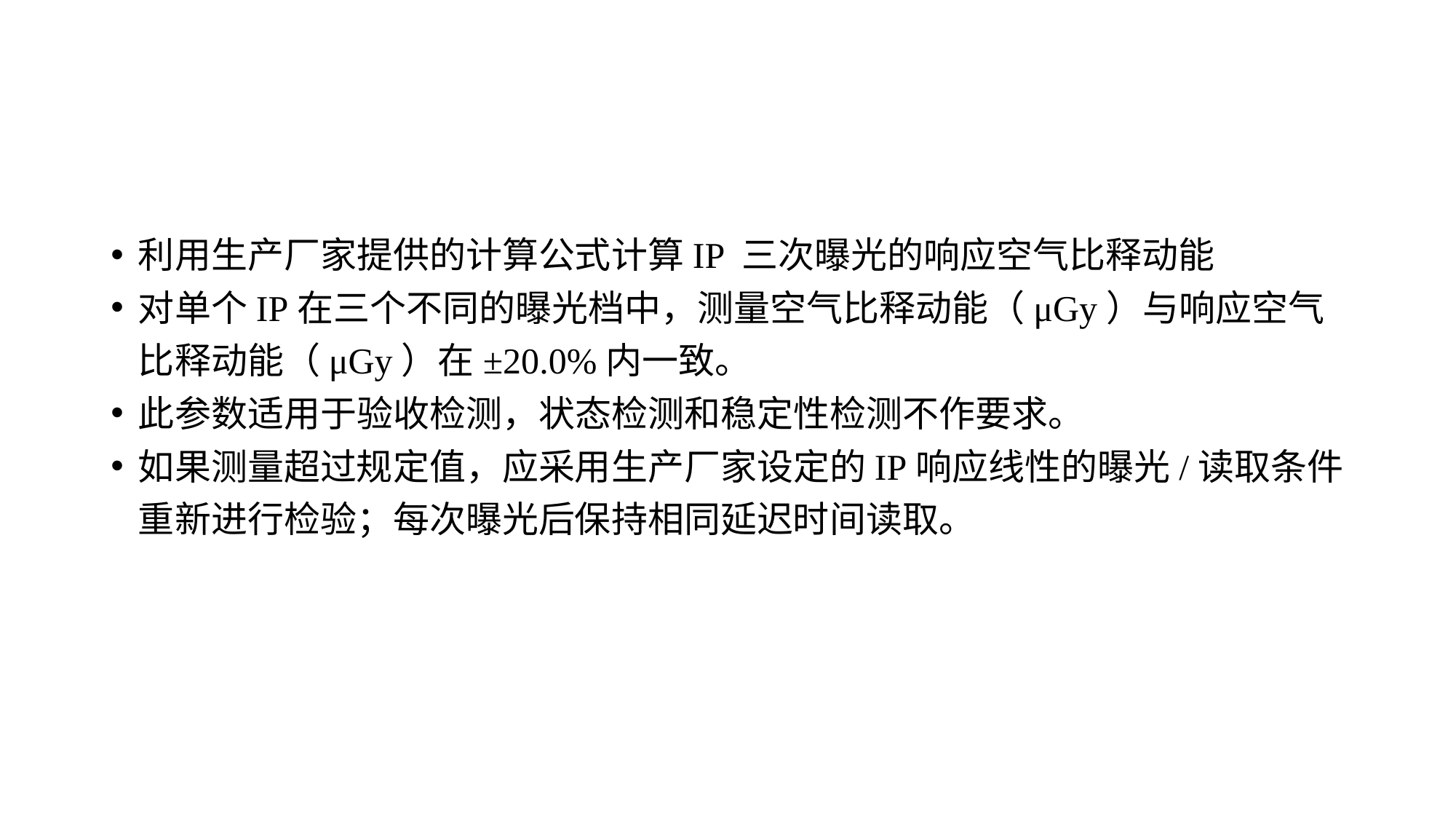

#
利用生产厂家提供的计算公式计算IP 三次曝光的响应空气比释动能
对单个IP在三个不同的曝光档中，测量空气比释动能（μGy）与响应空气比释动能（μGy）在±20.0%内一致。
此参数适用于验收检测，状态检测和稳定性检测不作要求。
如果测量超过规定值，应采用生产厂家设定的IP响应线性的曝光/读取条件重新进行检验；每次曝光后保持相同延迟时间读取。